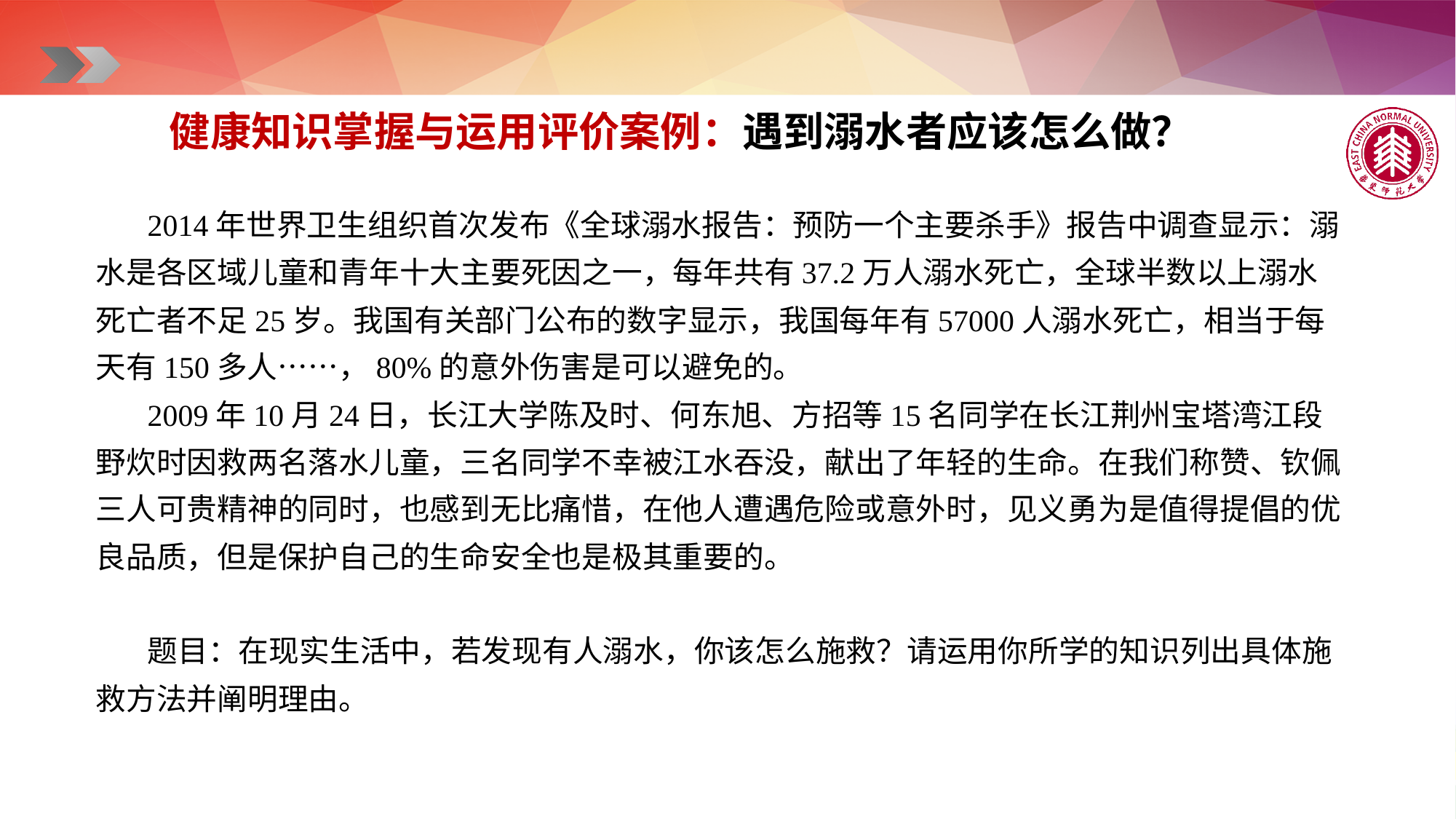

健康知识掌握与运用评价案例：遇到溺水者应该怎么做？
2014年世界卫生组织首次发布《全球溺水报告：预防一个主要杀手》报告中调查显示：溺水是各区域儿童和青年十大主要死因之一，每年共有37.2万人溺水死亡，全球半数以上溺水死亡者不足25岁。我国有关部门公布的数字显示，我国每年有57000人溺水死亡，相当于每天有150多人……，80%的意外伤害是可以避免的。
2009年10月24日，长江大学陈及时、何东旭、方招等15名同学在长江荆州宝塔湾江段野炊时因救两名落水儿童，三名同学不幸被江水吞没，献出了年轻的生命。在我们称赞、钦佩三人可贵精神的同时，也感到无比痛惜，在他人遭遇危险或意外时，见义勇为是值得提倡的优良品质，但是保护自己的生命安全也是极其重要的。

题目：在现实生活中，若发现有人溺水，你该怎么施救？请运用你所学的知识列出具体施救方法并阐明理由。